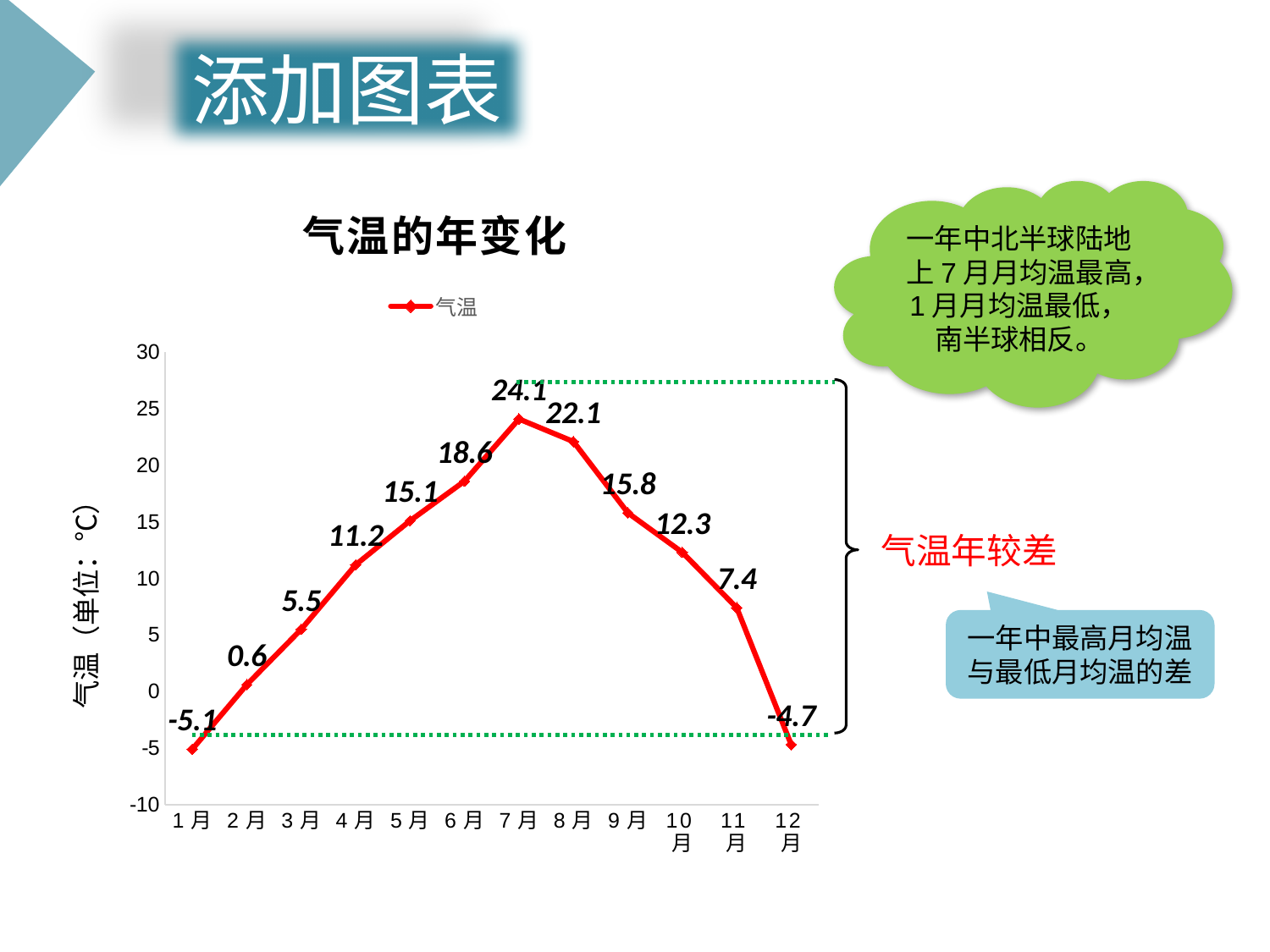

添加图表

### Chart: 气温的年变化

| Category | 气温 |
|---|---|
| 1月 | -5.1 |
| 2月 | 0.6 |
| 3月 | 5.5 |
| 4月 | 11.2 |
| 5月 | 15.1 |
| 6月 | 18.6 |
| 7月 | 24.1 |
| 8月 | 22.1 |
| 9月 | 15.8 |
| 10月 | 12.3 |
| 11月 | 7.4 |
| 12月 | -4.7 |
一年中北半球陆地上7月月均温最高，1月月均温最低，南半球相反。

气温年较差
一年中最高月均温与最低月均温的差